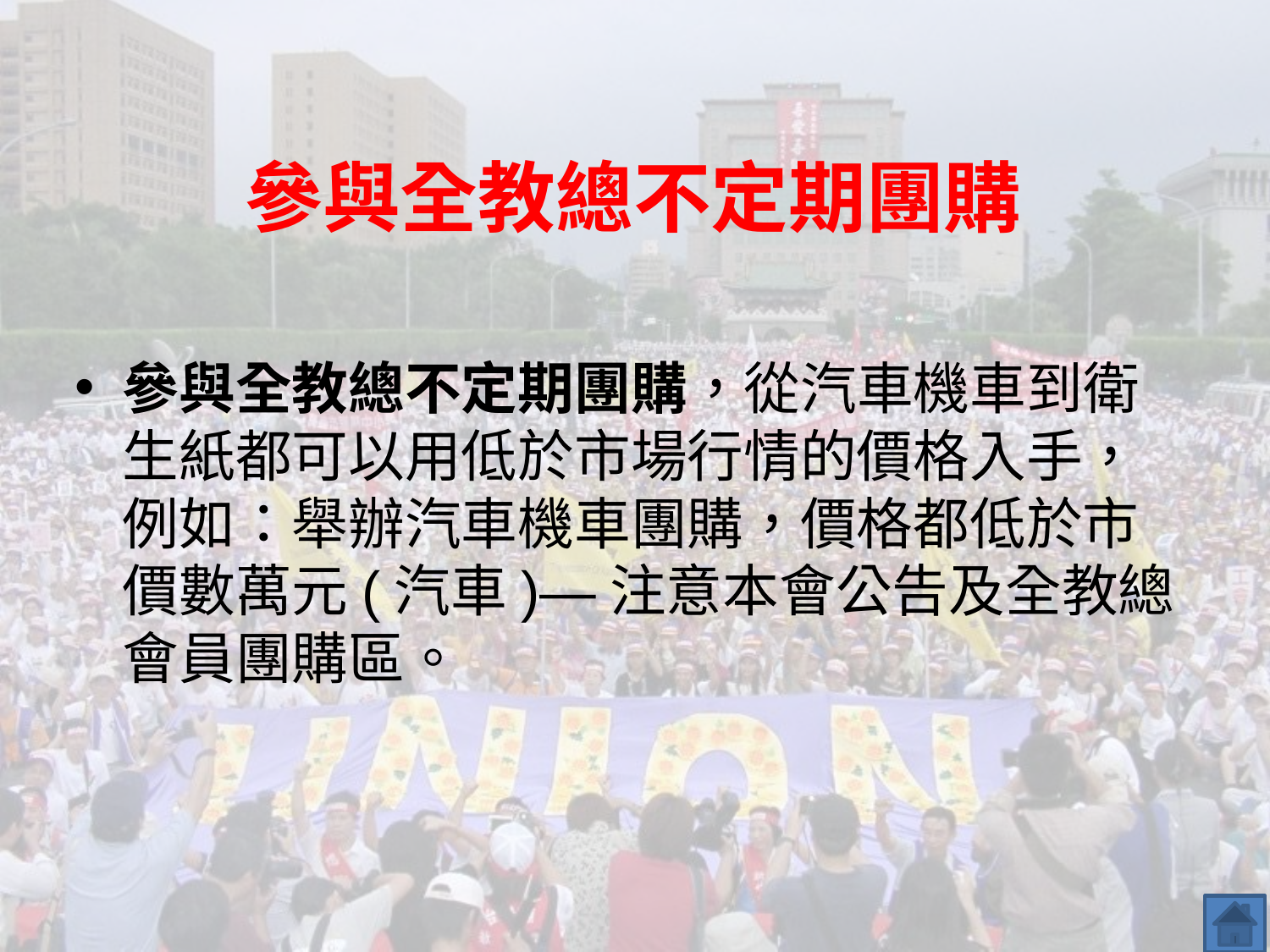

# 參與全教總不定期團購
參與全教總不定期團購，從汽車機車到衛生紙都可以用低於市場行情的價格入手，例如：舉辦汽車機車團購，價格都低於市價數萬元(汽車)—注意本會公告及全教總會員團購區。